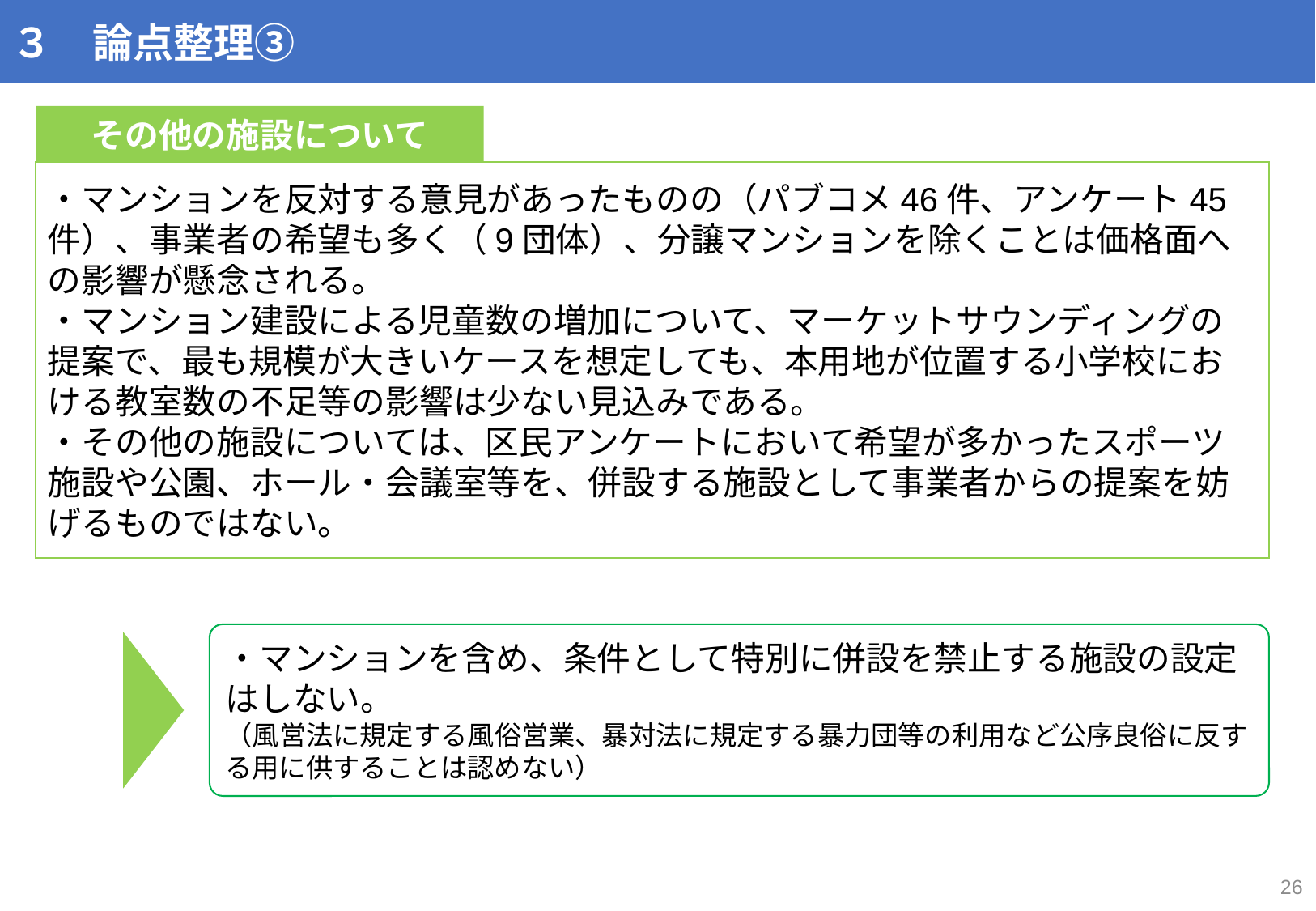

３　論点整理③
その他の施設について
・マンションを反対する意見があったものの（パブコメ46件、アンケート45件）、事業者の希望も多く（9団体）、分譲マンションを除くことは価格面への影響が懸念される。
・マンション建設による児童数の増加について、マーケットサウンディングの提案で、最も規模が大きいケースを想定しても、本用地が位置する小学校における教室数の不足等の影響は少ない見込みである。
・その他の施設については、区民アンケートにおいて希望が多かったスポーツ施設や公園、ホール・会議室等を、併設する施設として事業者からの提案を妨げるものではない。
・マンションを含め、条件として特別に併設を禁止する施設の設定はしない。
（風営法に規定する風俗営業、暴対法に規定する暴力団等の利用など公序良俗に反する用に供することは認めない）

26